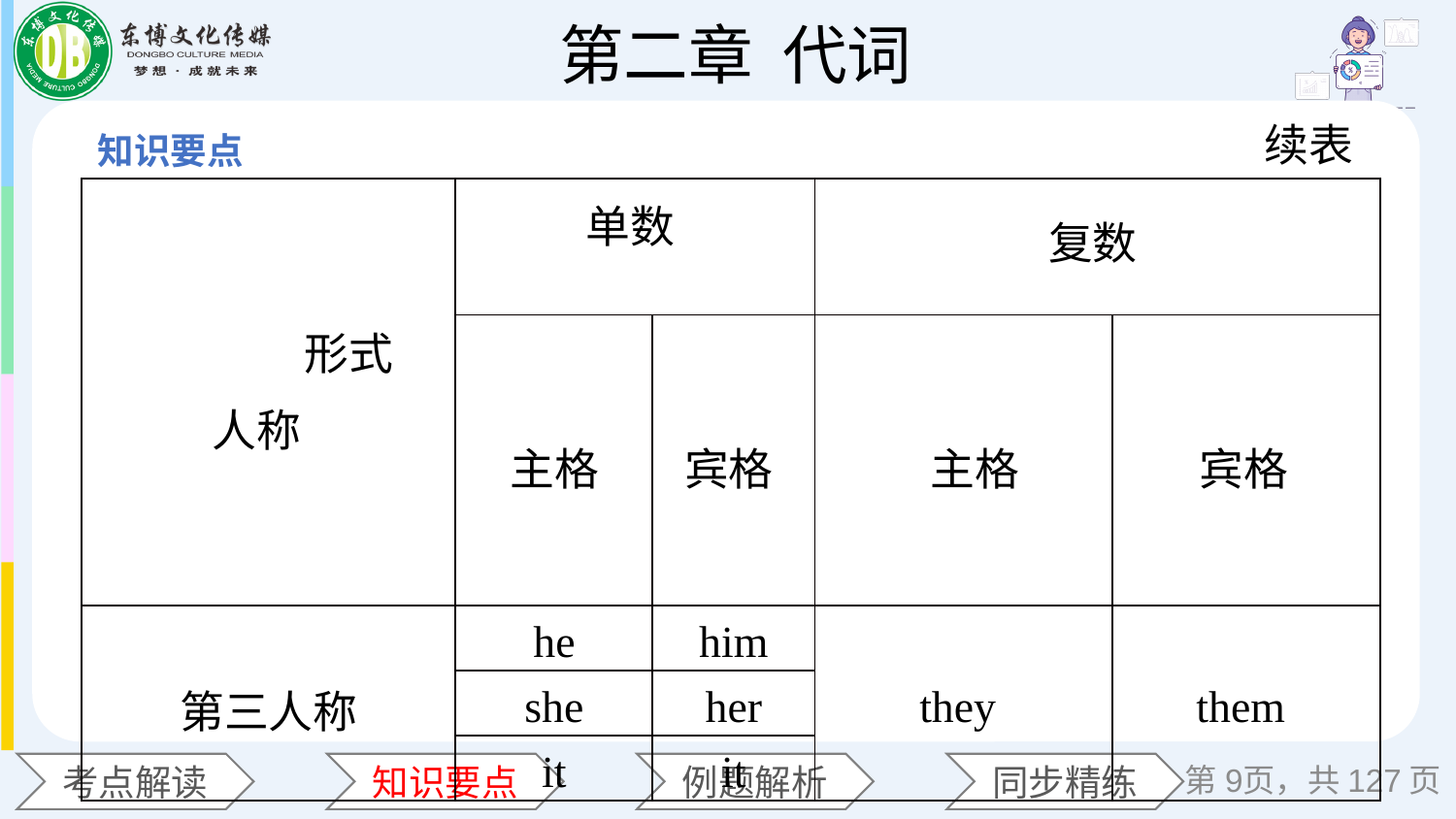

续表

| 形式 人称 | 单数 |  | 复数 |  |
| --- | --- | --- | --- | --- |
|  | 主格 | 宾格 | 主格 | 宾格 |
| 第三人称 | he | him | they | them |
|  | she | her |  |  |
|  | it | it |  |  |
第9页，共127页